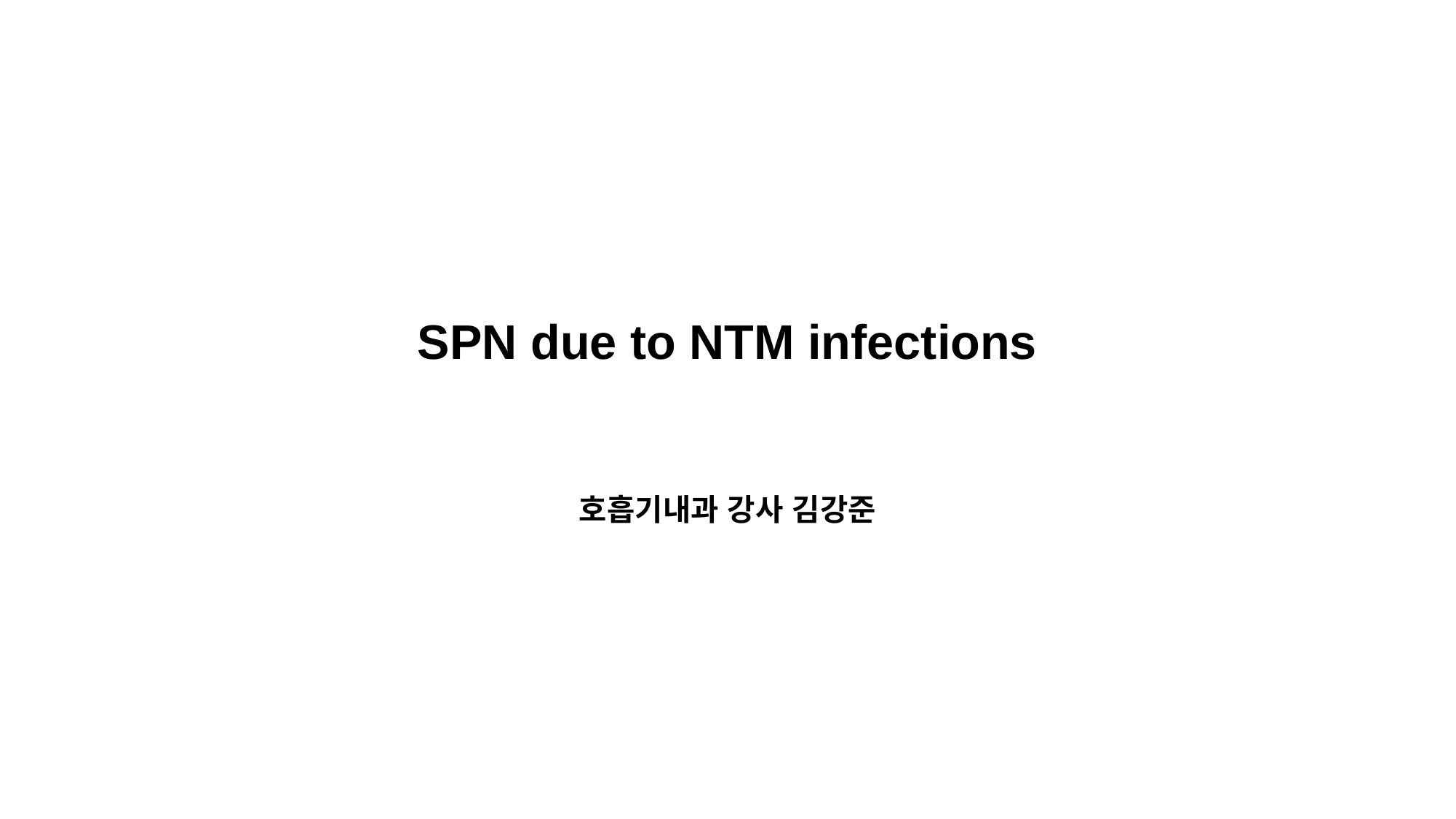

# SPN due to NTM infections

호흡기내과 강사 김강준